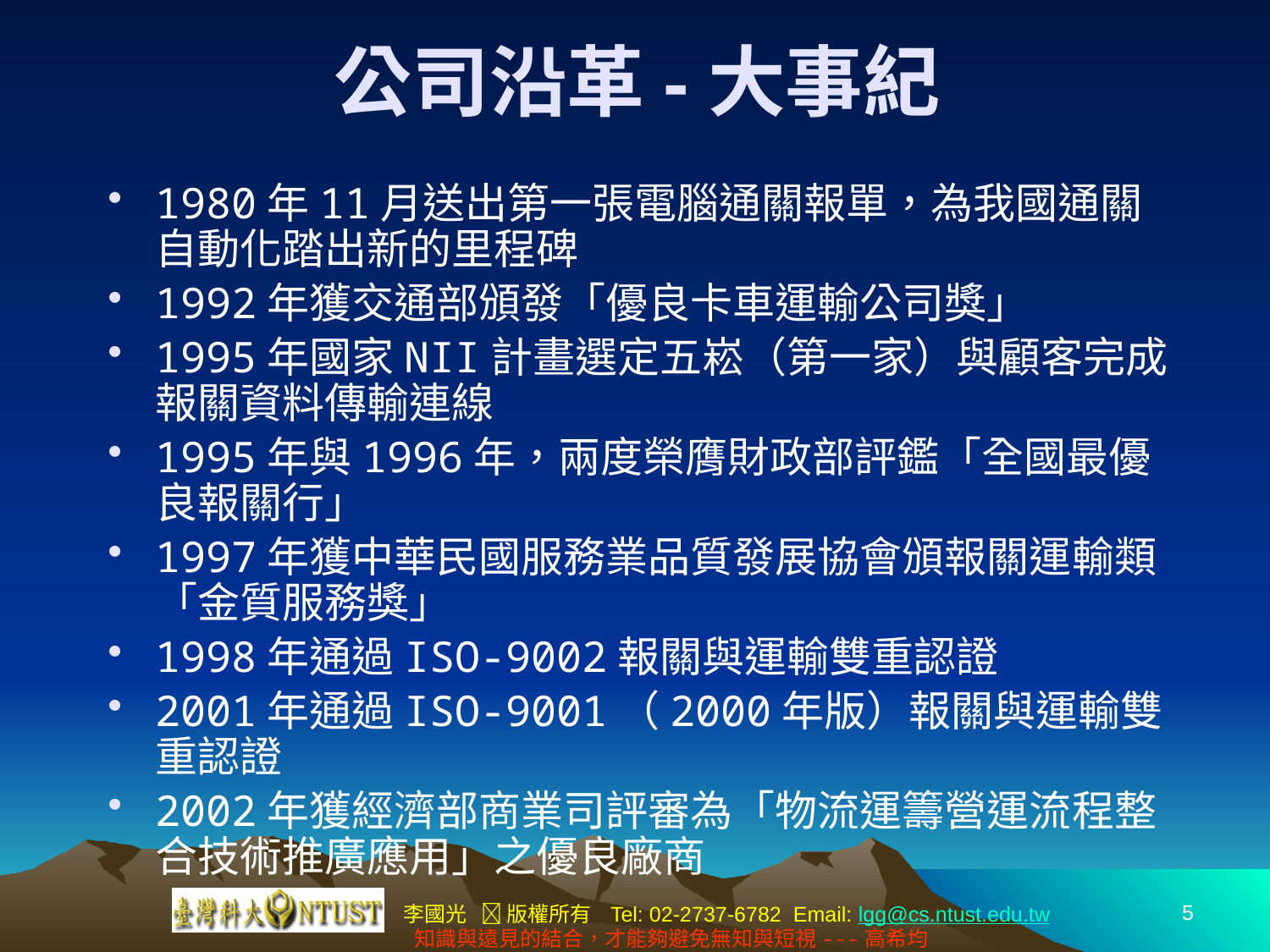

# 公司沿革-大事紀
1980年11月送出第一張電腦通關報單，為我國通關自動化踏出新的里程碑
1992年獲交通部頒發「優良卡車運輸公司獎」
1995年國家NII計畫選定五崧（第一家）與顧客完成報關資料傳輸連線
1995年與1996年，兩度榮膺財政部評鑑「全國最優良報關行」
1997年獲中華民國服務業品質發展協會頒報關運輸類「金質服務獎」
1998年通過ISO-9002報關與運輸雙重認證
2001年通過ISO-9001（2000年版）報關與運輸雙重認證
2002年獲經濟部商業司評審為「物流運籌營運流程整合技術推廣應用」之優良廠商
5